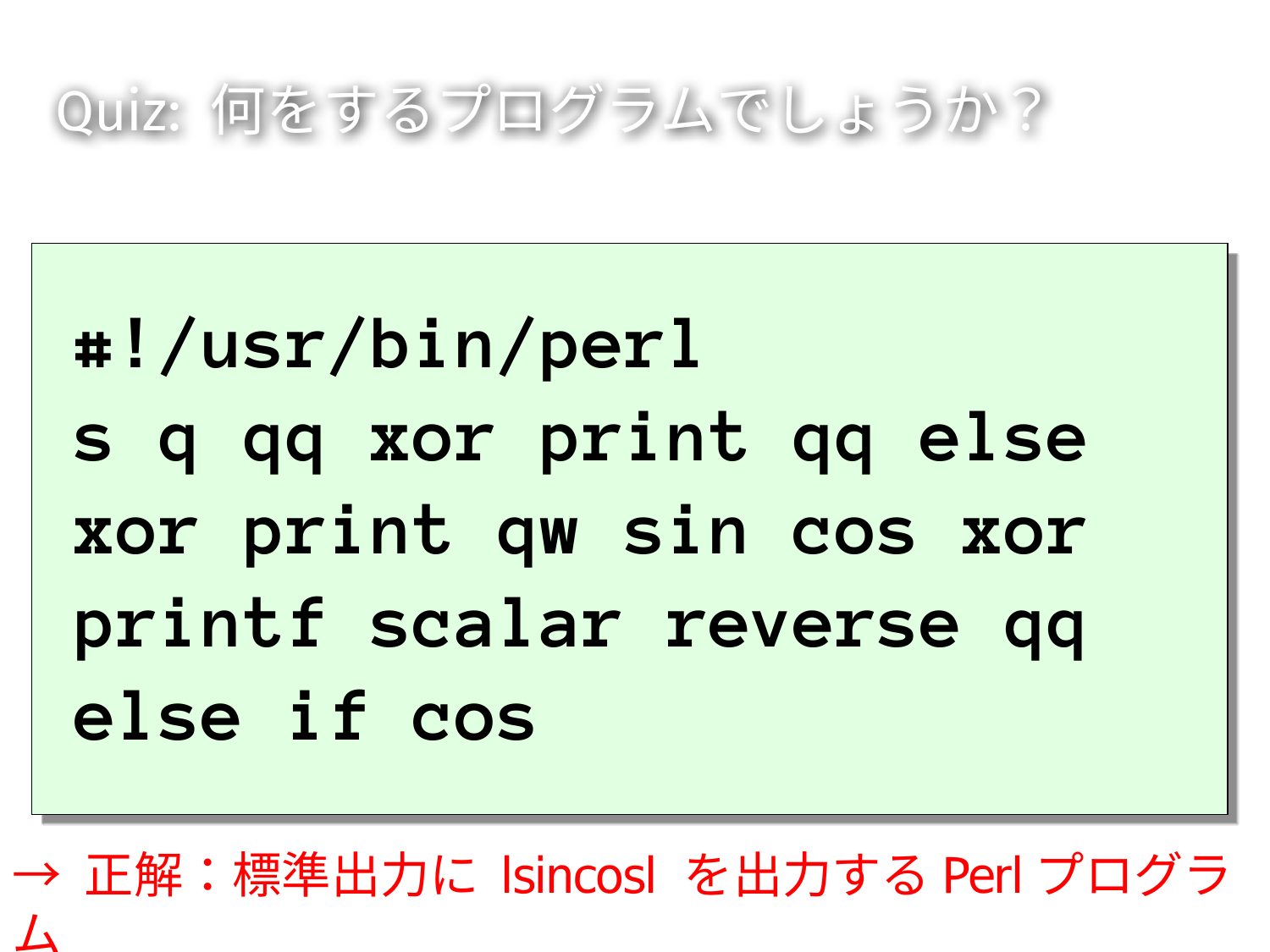

Quiz: 何をするプログラムでしょうか？

#!/usr/bin/perl
s q qq xor print qq else xor print qw sin cos xor printf scalar reverse qq else if cos
→ 正解：標準出力に lsincosl を出力するPerlプログラム